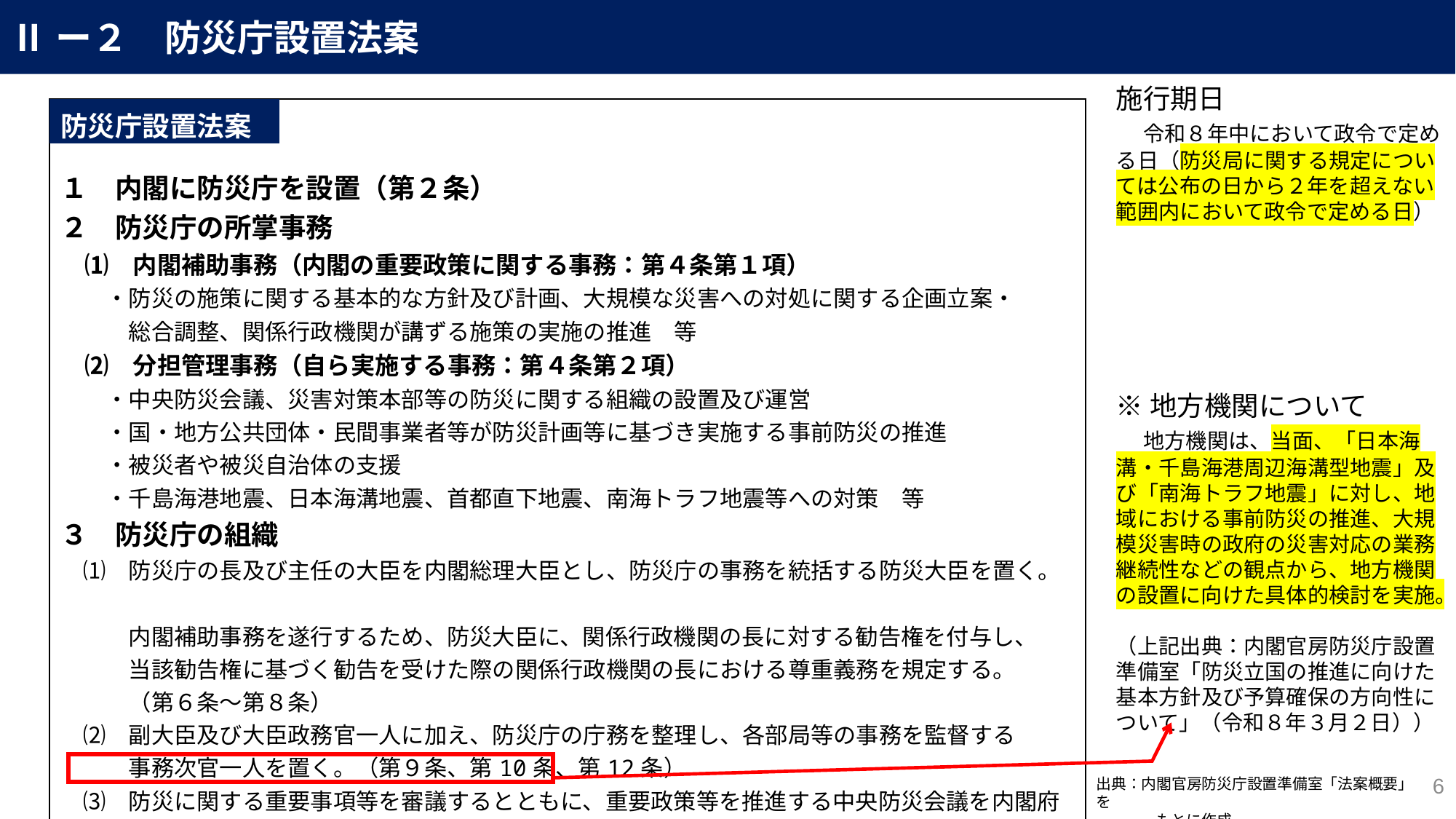

Ⅱー２　防災庁設置法案
施行期日
　令和８年中において政令で定める日（防災局に関する規定については公布の日から２年を超えない
範囲内において政令で定める日）
| １　内閣に防災庁を設置（第２条） ２　防災庁の所掌事務 　⑴　内閣補助事務（内閣の重要政策に関する事務：第４条第１項） 　　・防災の施策に関する基本的な方針及び計画、大規模な災害への対処に関する企画立案・ 　　　総合調整、関係行政機関が講ずる施策の実施の推進　等 　⑵　分担管理事務（自ら実施する事務：第４条第２項） 　　・中央防災会議、災害対策本部等の防災に関する組織の設置及び運営 　　・国・地方公共団体・民間事業者等が防災計画等に基づき実施する事前防災の推進 　　・被災者や被災自治体の支援 　　・千島海港地震、日本海溝地震、首都直下地震、南海トラフ地震等への対策　等 ３　防災庁の組織 　⑴　防災庁の長及び主任の大臣を内閣総理大臣とし、防災庁の事務を統括する防災大臣を置く。　　　 　　　内閣補助事務を遂行するため、防災大臣に、関係行政機関の長に対する勧告権を付与し、 　　　当該勧告権に基づく勧告を受けた際の関係行政機関の長における尊重義務を規定する。 　　　（第６条～第８条） 　⑵　副大臣及び大臣政務官一人に加え、防災庁の庁務を整理し、各部局等の事務を監督する 　　　事務次官一人を置く。（第９条、第10条、第12条） 　⑶　防災に関する重要事項等を審議するとともに、重要政策等を推進する中央防災会議を内閣府　 　　　から防災庁に移管する。（第14条） 　⑷　研修及び研究を行う文教研修施設（防災大学校(仮称)）を置くことを可能とする。 　　　（第15条） 　⑸　地方機関として防災局を置く。（第16条） |
| --- |
| 防災庁設置法案 |
| --- |
※地方機関について
　地方機関は、当面、「日本海溝・千島海港周辺海溝型地震」及び「南海トラフ地震」に対し、地域における事前防災の推進、大規模災害時の政府の災害対応の業務継続性などの観点から、地方機関の設置に向けた具体的検討を実施。
（上記出典：内閣官房防災庁設置準備室「防災立国の推進に向けた基本方針及び予算確保の方向性について」（令和８年３月２日））

6
出典：内閣官房防災庁設置準備室「法案概要」を
　　　　もとに作成